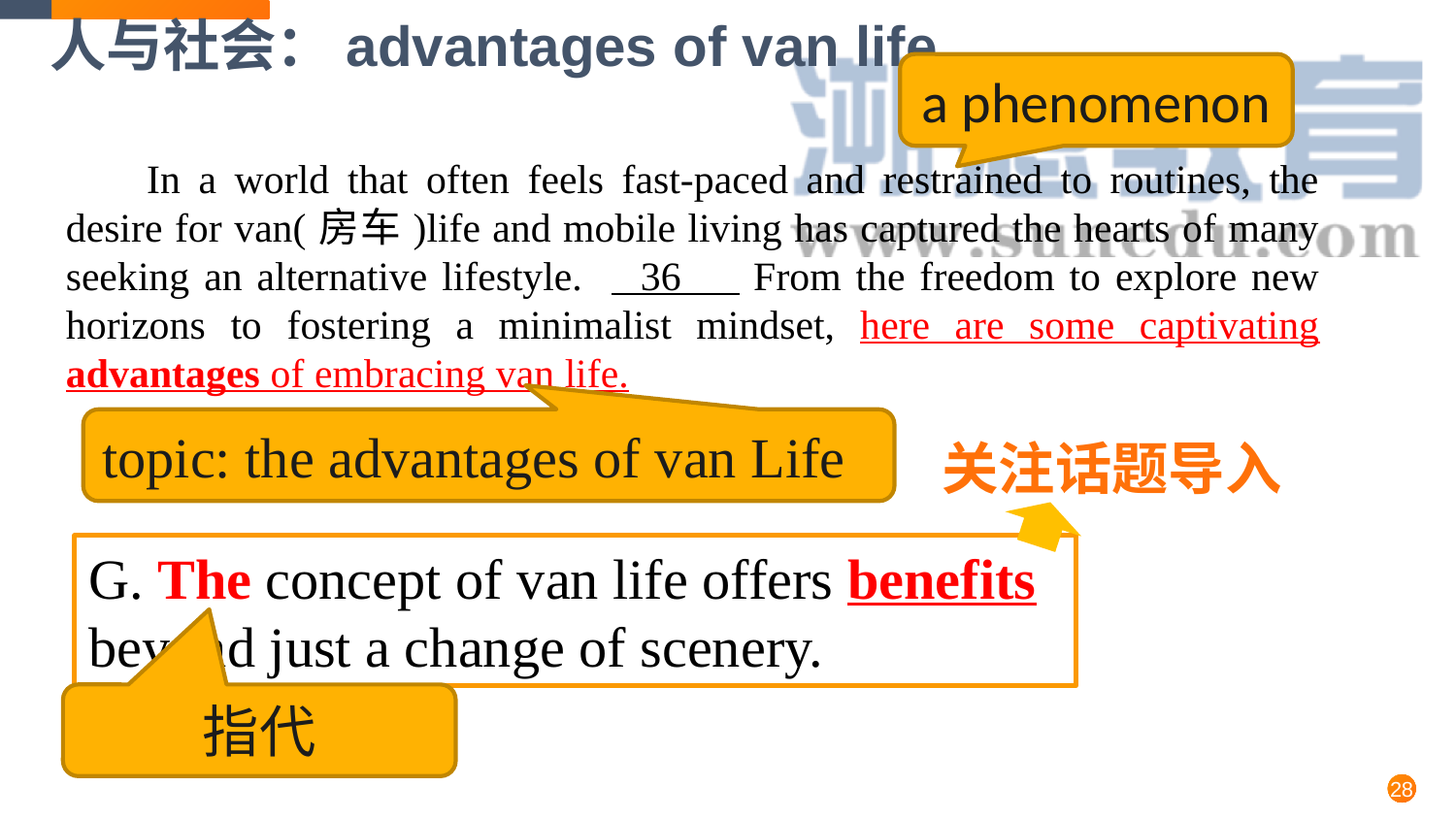

人与社会：advantages of van life

a phenomenon
In a world that often feels fast-paced and restrained to routines, the desire for van(房车)life and mobile living has captured the hearts of many seeking an alternative lifestyle.    36     From the freedom to explore new horizons to fostering a minimalist mindset, here are some captivating advantages of embracing van life.
topic: the advantages of van Life
关注话题导入

G. The concept of van life offers benefits beyond just a change of scenery.
指代